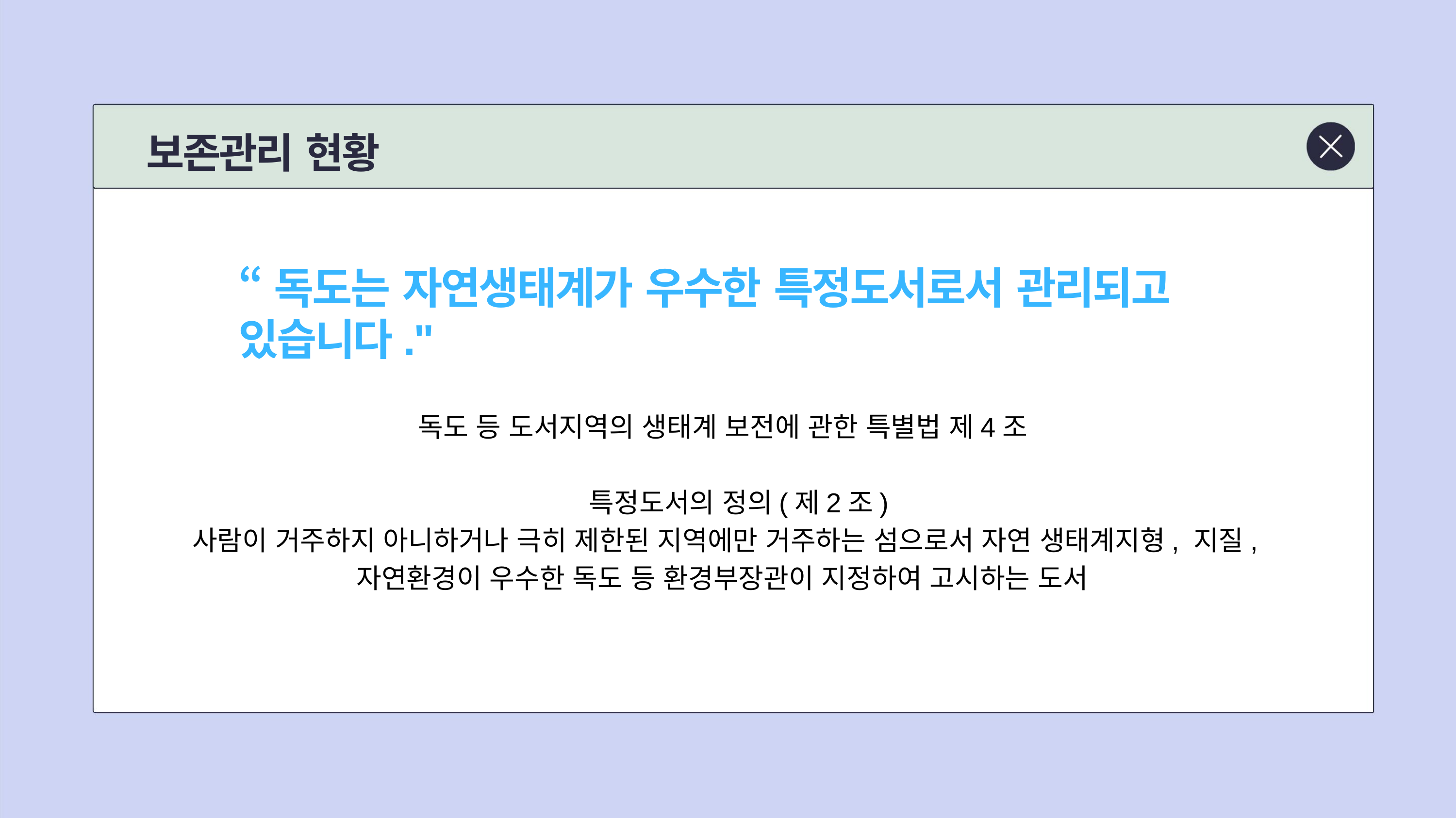

보존관리 현황
“독도는 자연생태계가 우수한 특정도서로서 관리되고
있습니다."
독도 등 도서지역의 생태계 보전에 관한 특별법 제4조
특정도서의 정의(제2조)
사람이 거주하지 아니하거나 극히 제한된 지역에만 거주하는 섬으로서 자연 생태계지형, 지질,
자연환경이 우수한 독도 등 환경부장관이 지정하여 고시하는 도서